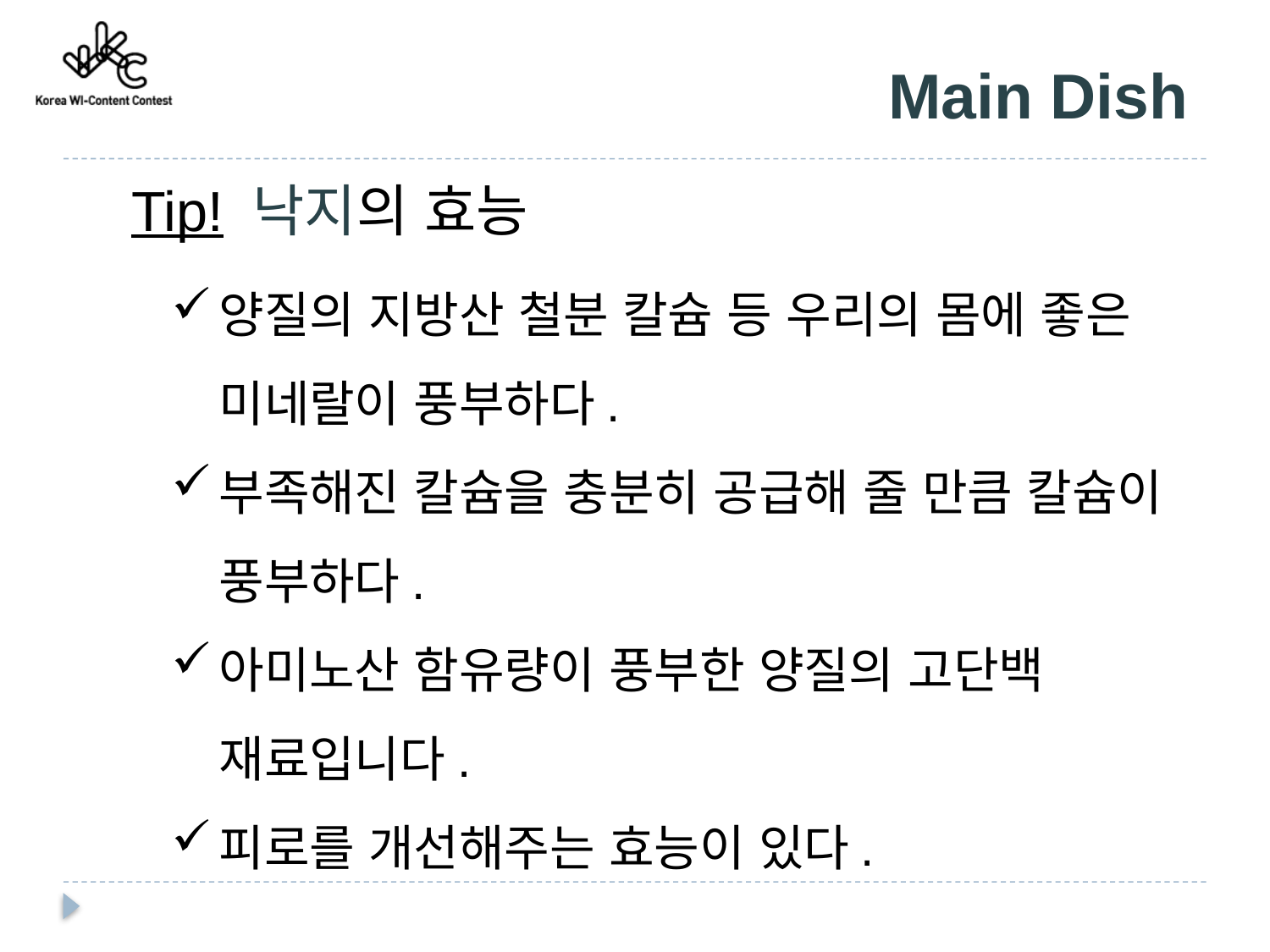

Main Dish
Tip! 낙지의 효능
양질의 지방산 철분 칼슘 등 우리의 몸에 좋은 미네랄이 풍부하다.
부족해진 칼슘을 충분히 공급해 줄 만큼 칼슘이 풍부하다.
아미노산 함유량이 풍부한 양질의 고단백 재료입니다.
피로를 개선해주는 효능이 있다.